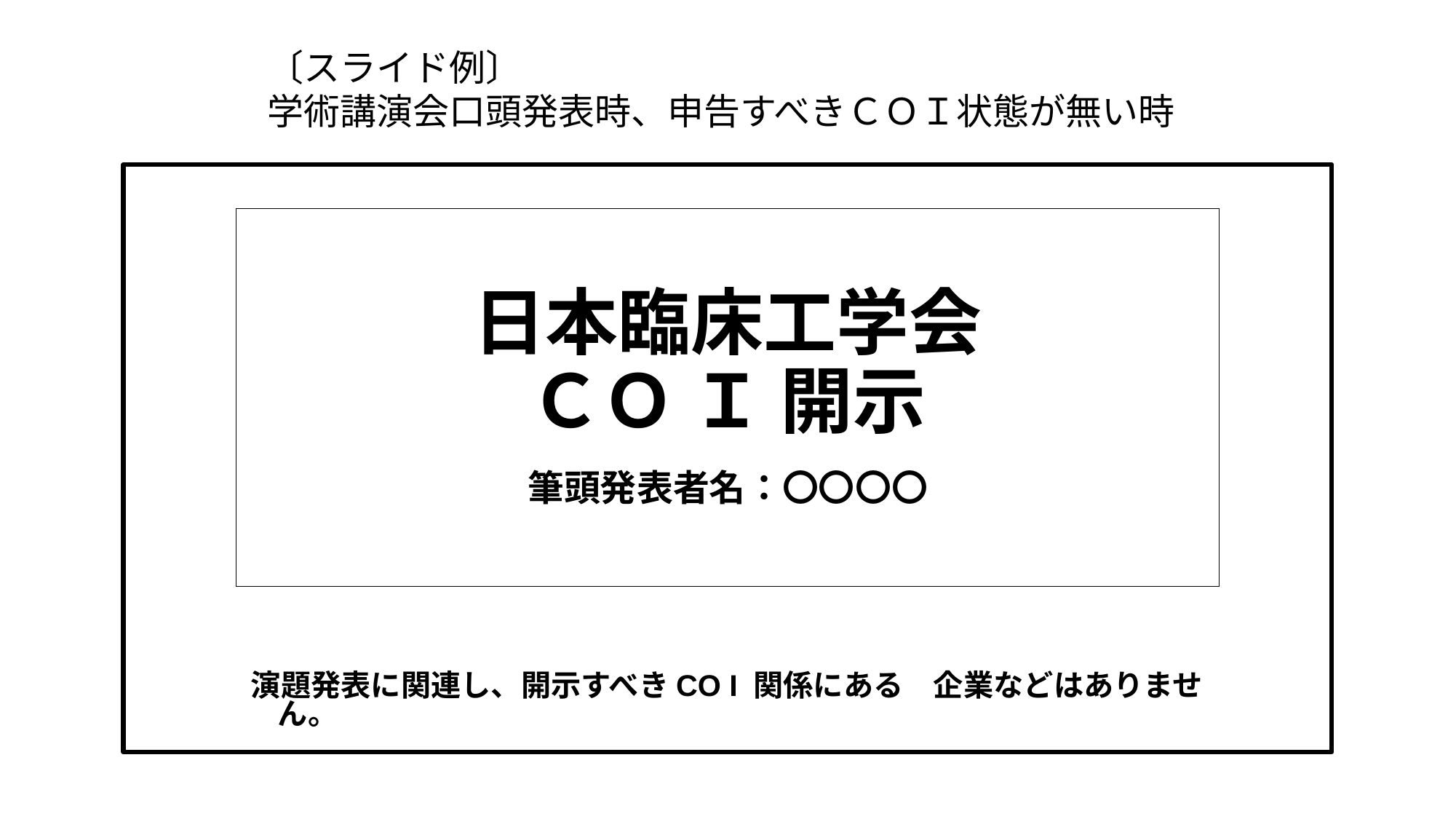

〔スライド例〕
学術講演会口頭発表時、申告すべきＣＯＩ状態が無い時

# 日本臨床工学会 ＣＯ Ｉ 開示 　 筆頭発表者名：〇〇〇〇

演題発表に関連し、開示すべきCO I 関係にある　企業などはありません。